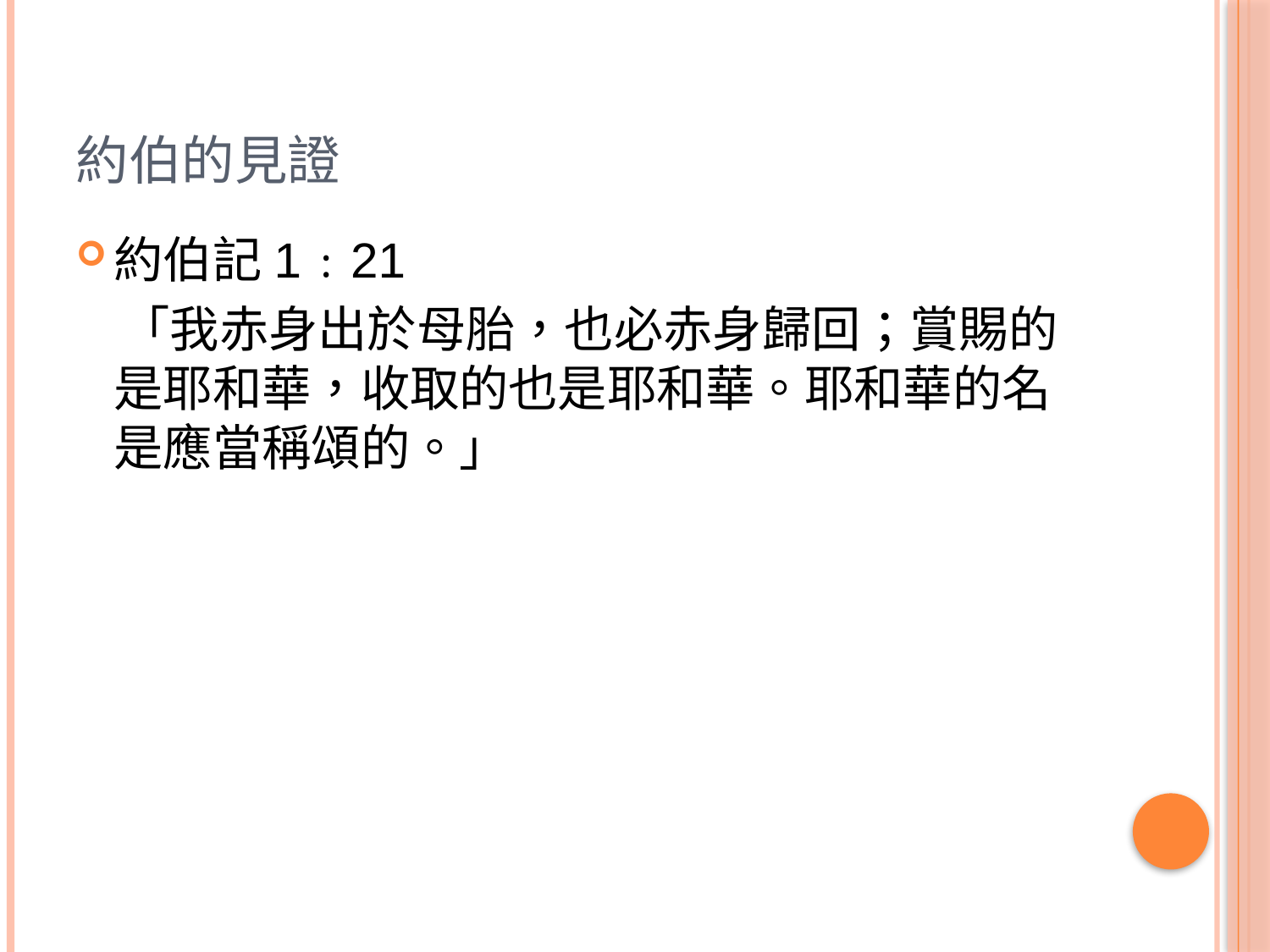

# 約伯的見證
約伯記1﹕21
   「我赤身出於母胎，也必赤身歸回；賞賜的是耶和華，收取的也是耶和華。耶和華的名是應當稱頌的。」